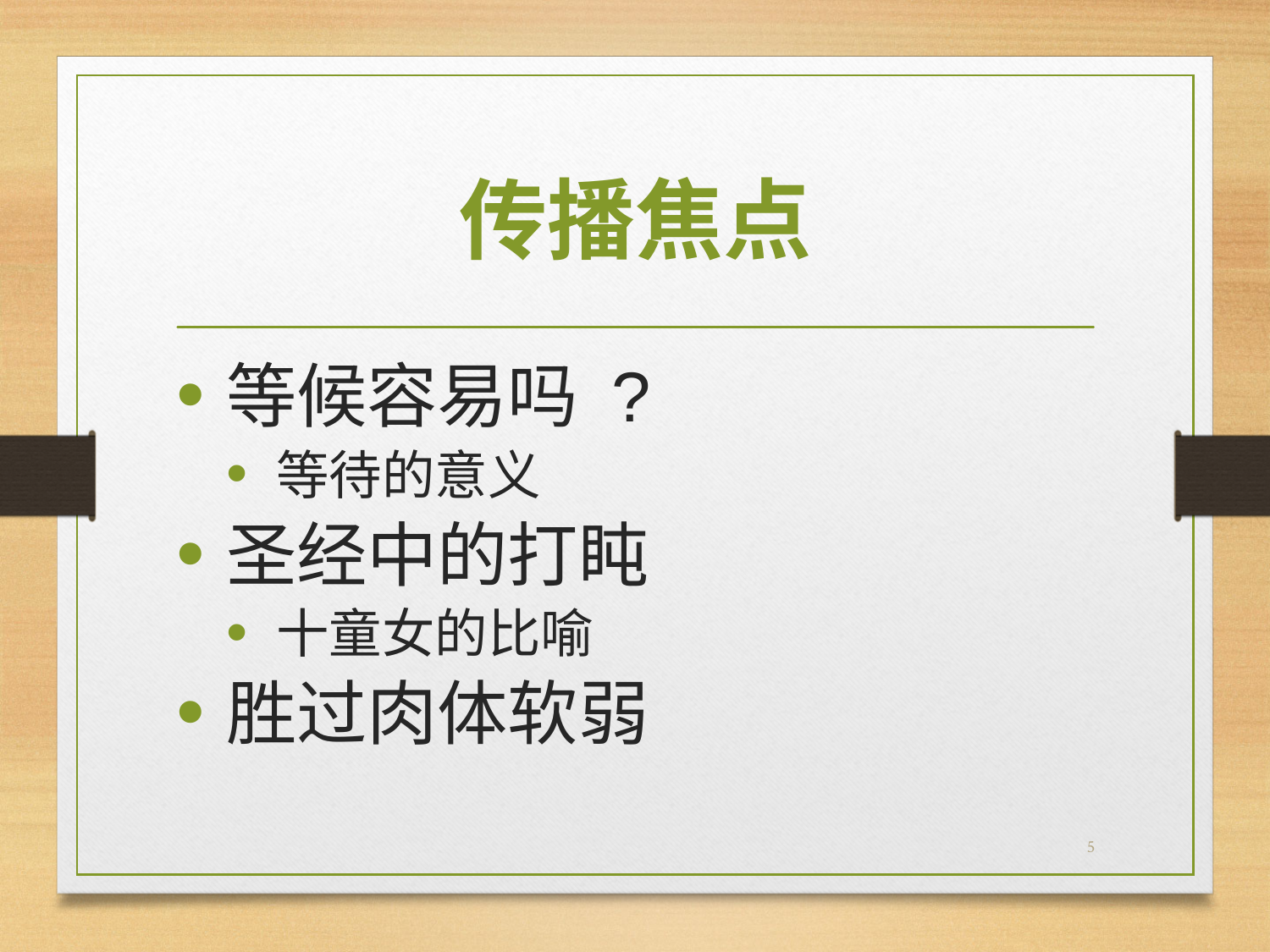

# 传播焦点
等候容易吗 ?
等待的意义
圣经中的打盹
十童女的比喻
胜过肉体软弱
5